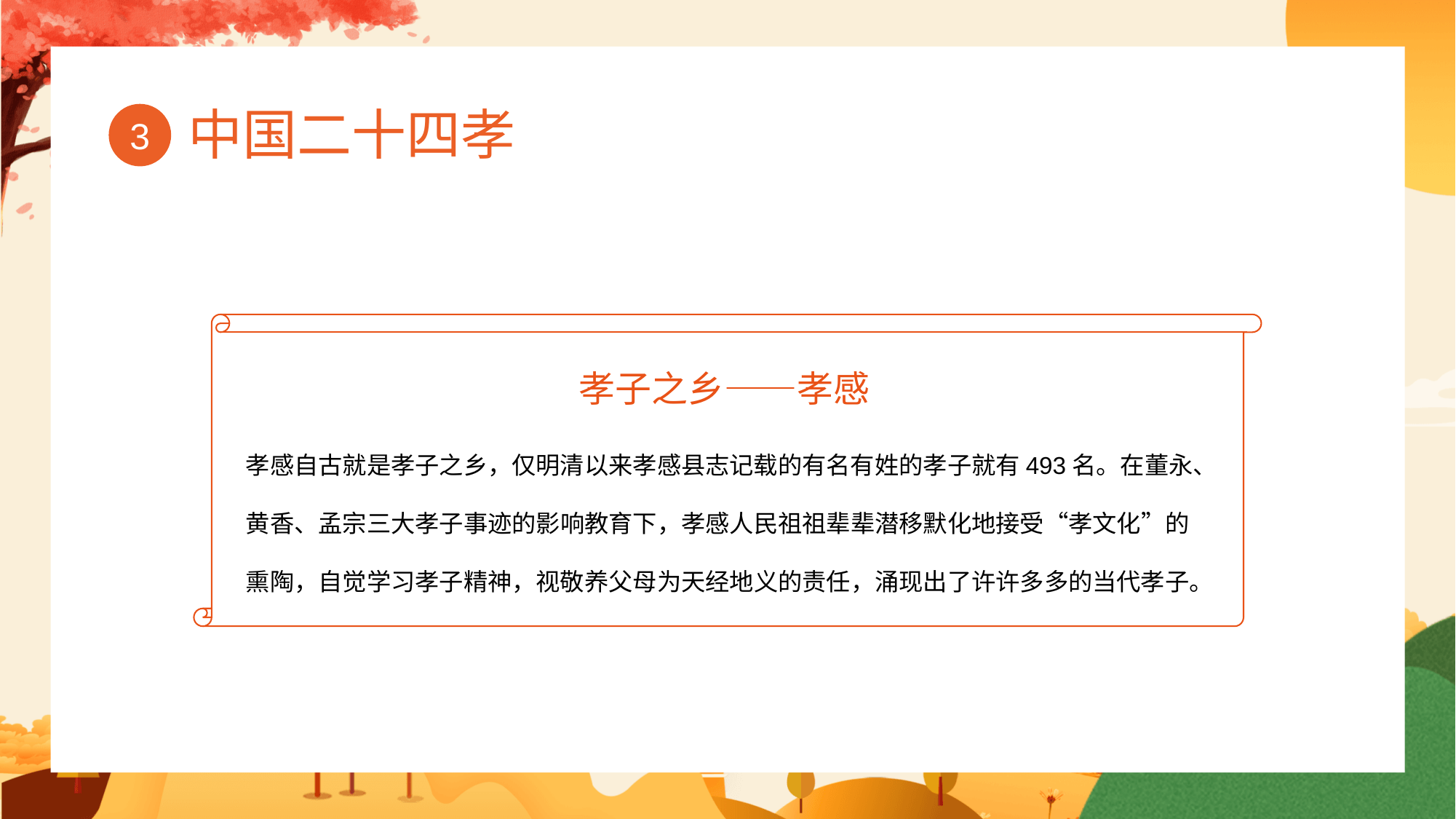

孝子之乡——孝感
孝感自古就是孝子之乡，仅明清以来孝感县志记载的有名有姓的孝子就有493名。在董永、黄香、孟宗三大孝子事迹的影响教育下，孝感人民祖祖辈辈潜移默化地接受“孝文化”的熏陶，自觉学习孝子精神，视敬养父母为天经地义的责任，涌现出了许许多多的当代孝子。